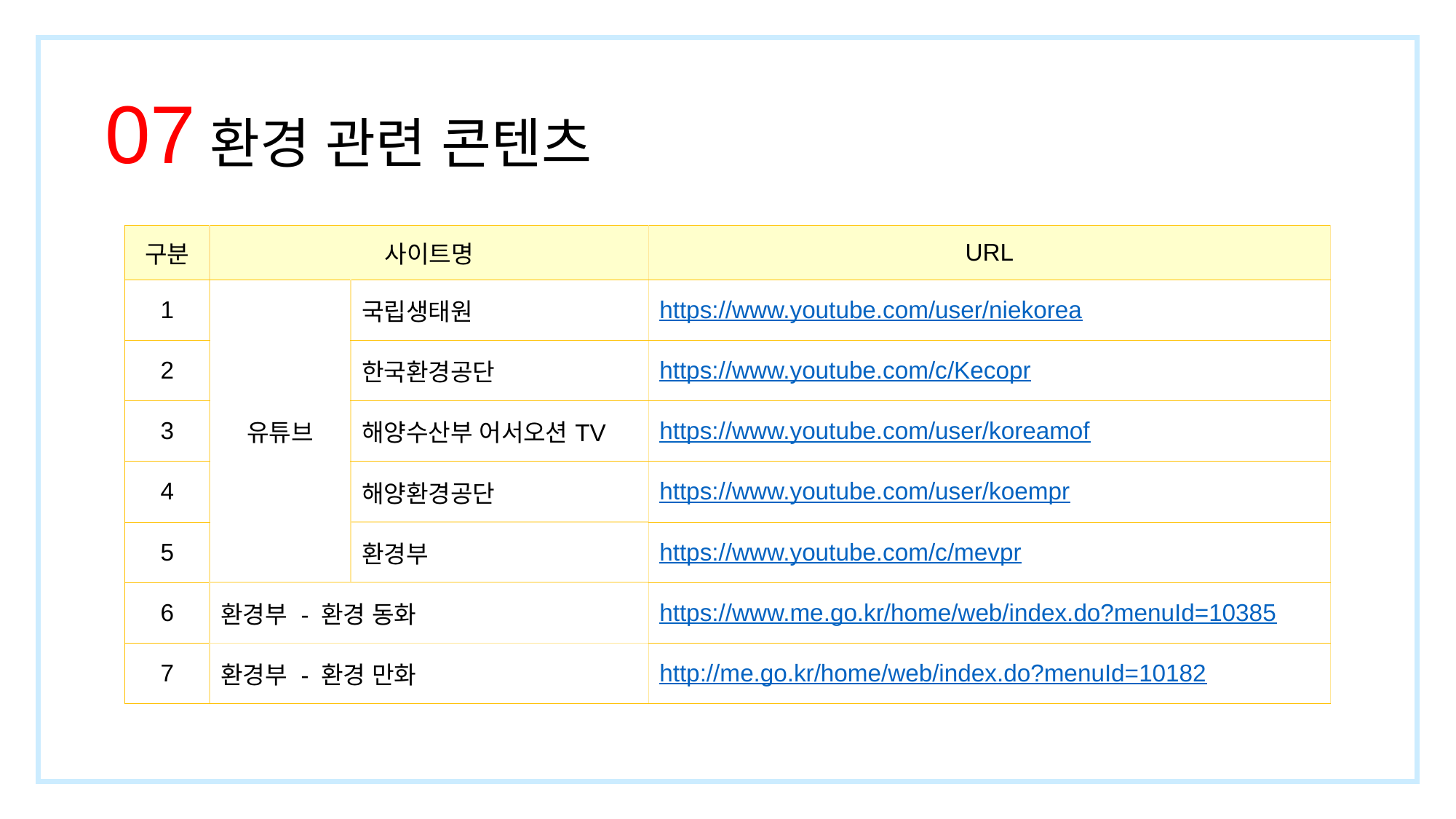

07 환경 관련 콘텐츠
| 구분 | 사이트명 |  | URL |
| --- | --- | --- | --- |
| 1 | 유튜브 | 국립생태원 | https://www.youtube.com/user/niekorea |
| 2 |  | 한국환경공단 | https://www.youtube.com/c/Kecopr |
| 3 |  | 해양수산부 어서오션TV | https://www.youtube.com/user/koreamof |
| 4 |  | 해양환경공단 | https://www.youtube.com/user/koempr |
| 5 |  | 환경부 | https://www.youtube.com/c/mevpr |
| 6 | 환경부 - 환경 동화 |  | https://www.me.go.kr/home/web/index.do?menuId=10385 |
| 7 | 환경부 - 환경 만화 |  | http://me.go.kr/home/web/index.do?menuId=10182 |